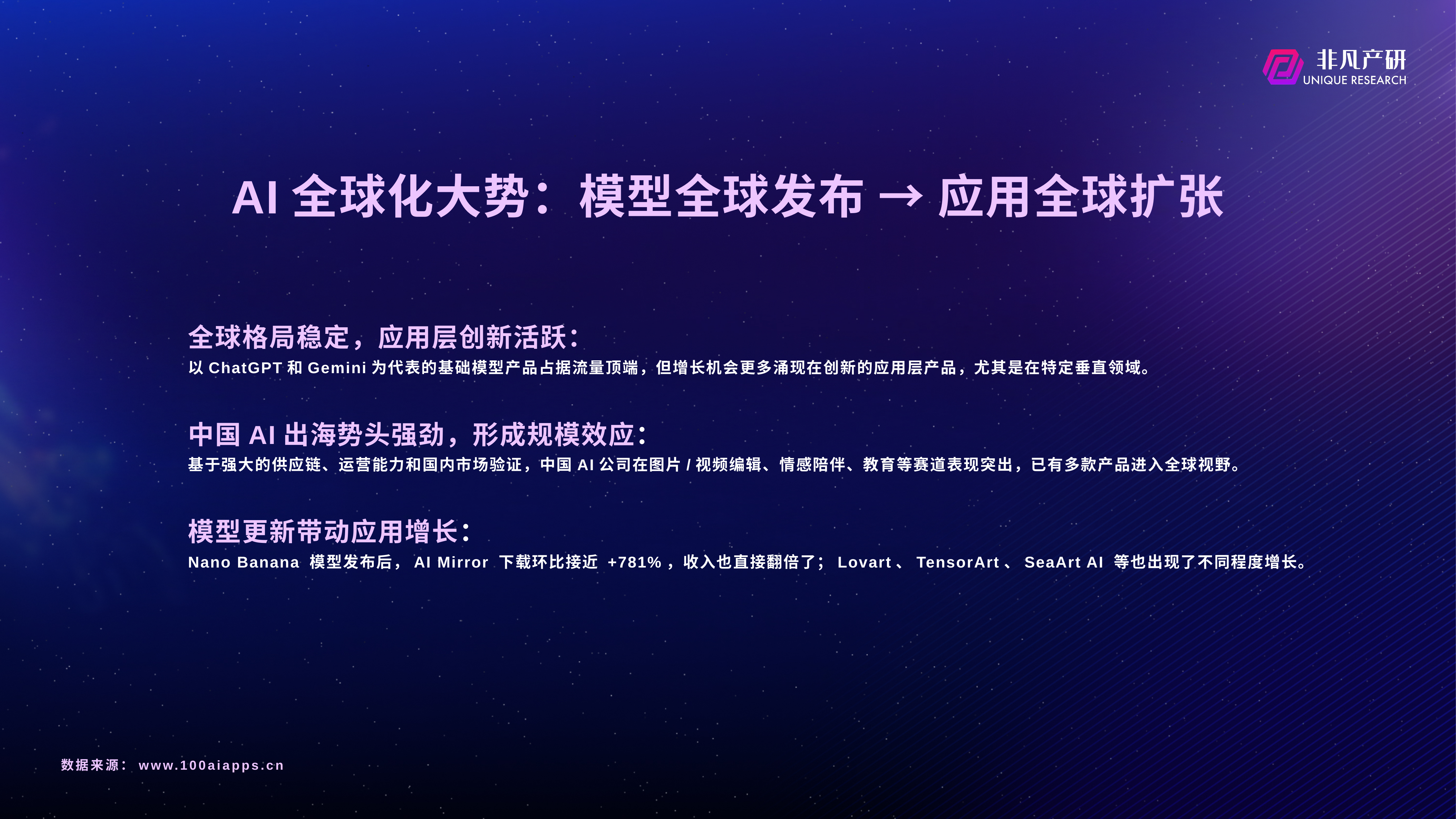

# AI全球化大势：模型全球发布 → 应用全球扩张
全球格局稳定，应用层创新活跃：
以ChatGPT和Gemini为代表的基础模型产品占据流量顶端，但增长机会更多涌现在创新的应用层产品，尤其是在特定垂直领域。

中国AI出海势头强劲，形成规模效应：
基于强大的供应链、运营能力和国内市场验证，中国AI公司在图片/视频编辑、情感陪伴、教育等赛道表现突出，已有多款产品进入全球视野。

模型更新带动应用增长：
Nano Banana 模型发布后，AI Mirror 下载环比接近 +781%，收入也直接翻倍了；Lovart、TensorArt、SeaArt AI 等也出现了不同程度增长。